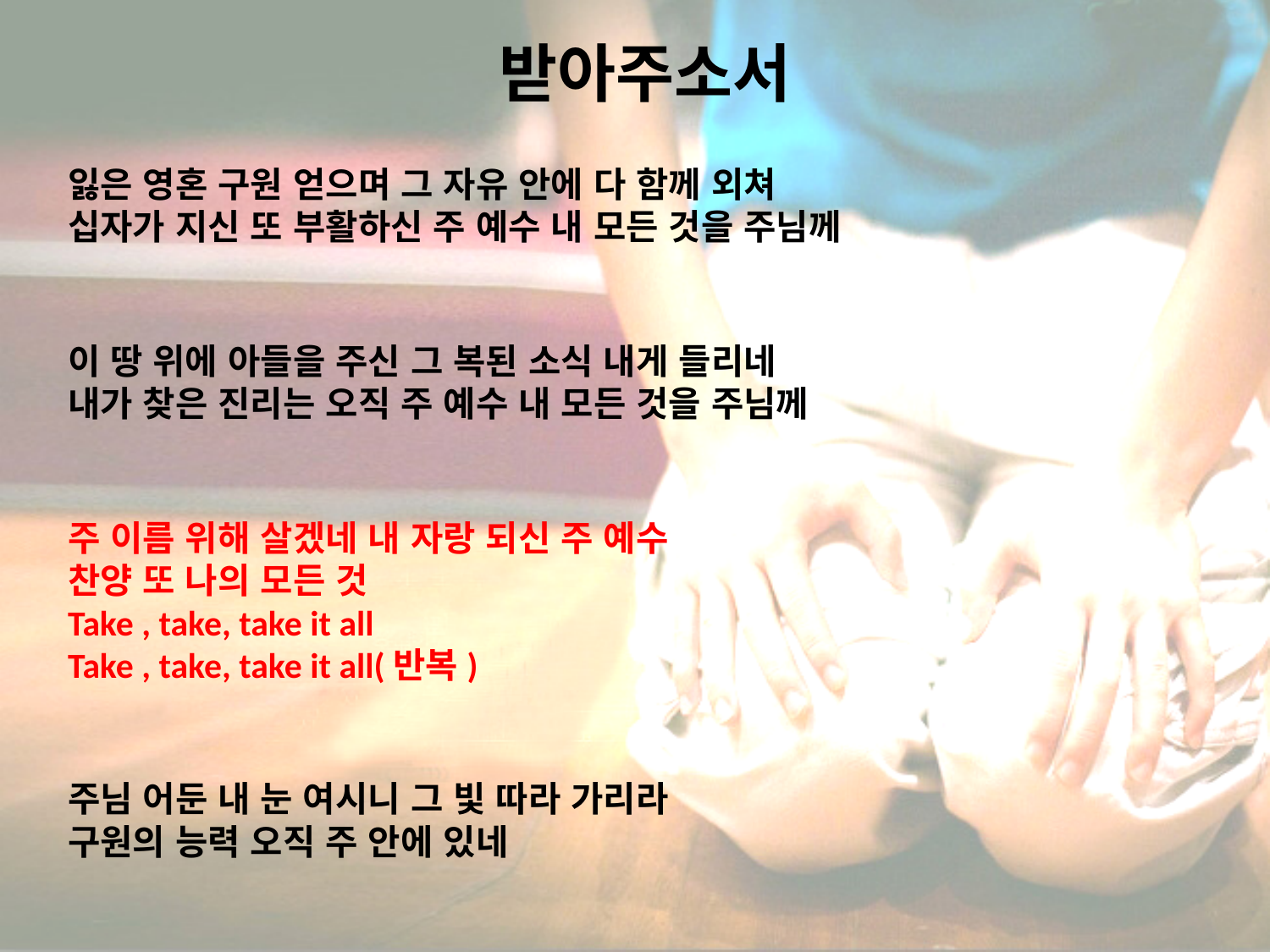

# 받아주소서
잃은 영혼 구원 얻으며 그 자유 안에 다 함께 외쳐
십자가 지신 또 부활하신 주 예수 내 모든 것을 주님께
이 땅 위에 아들을 주신 그 복된 소식 내게 들리네
내가 찾은 진리는 오직 주 예수 내 모든 것을 주님께
주 이름 위해 살겠네 내 자랑 되신 주 예수
찬양 또 나의 모든 것
Take , take, take it all
Take , take, take it all(반복)
주님 어둔 내 눈 여시니 그 빛 따라 가리라
구원의 능력 오직 주 안에 있네